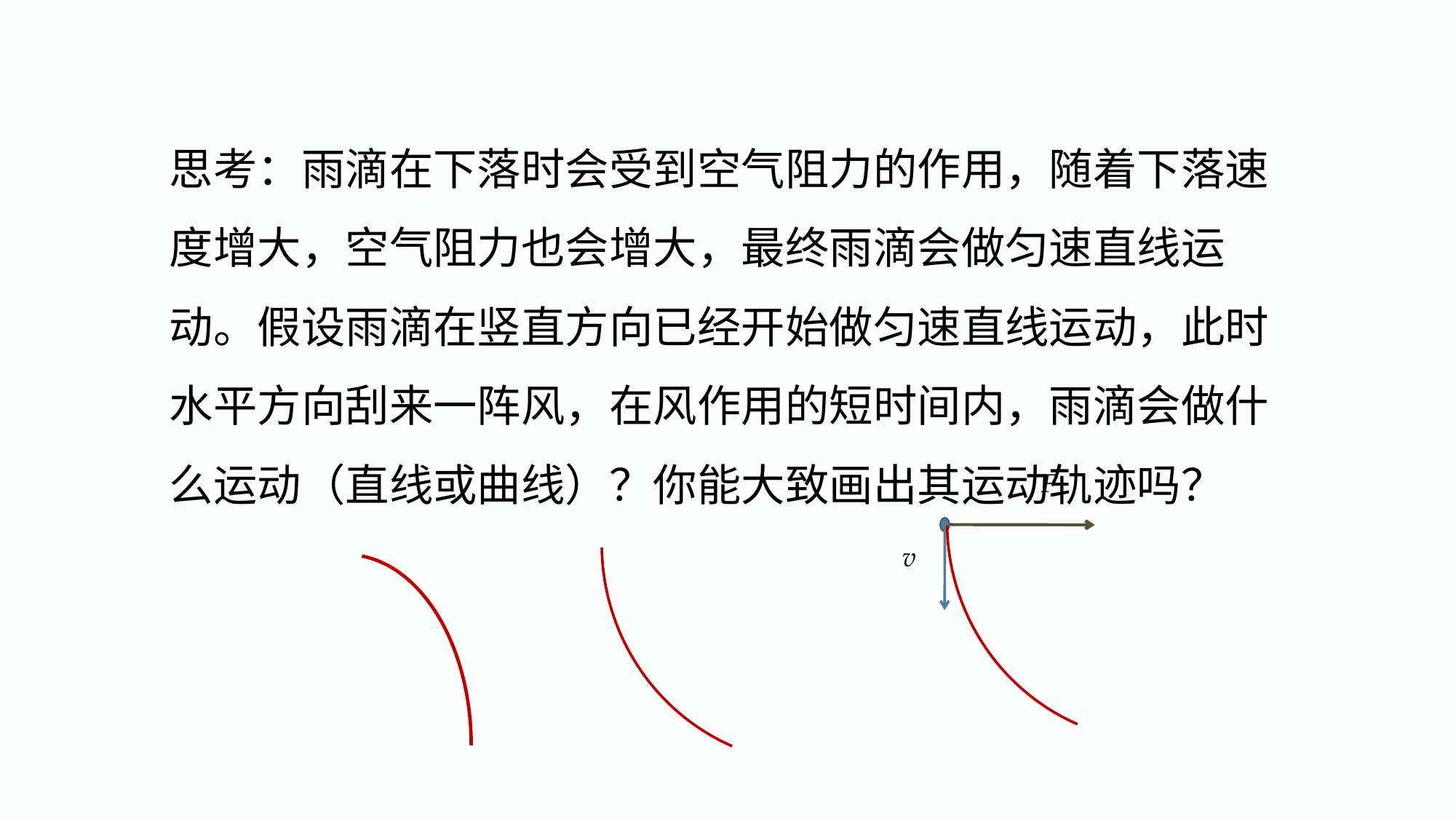

思考：雨滴在下落时会受到空气阻力的作用，随着下落速度增大，空气阻力也会增大，最终雨滴会做匀速直线运动。假设雨滴在竖直方向已经开始做匀速直线运动，此时水平方向刮来一阵风，在风作用的短时间内，雨滴会做什么运动（直线或曲线）？你能大致画出其运动轨迹吗？

F

v